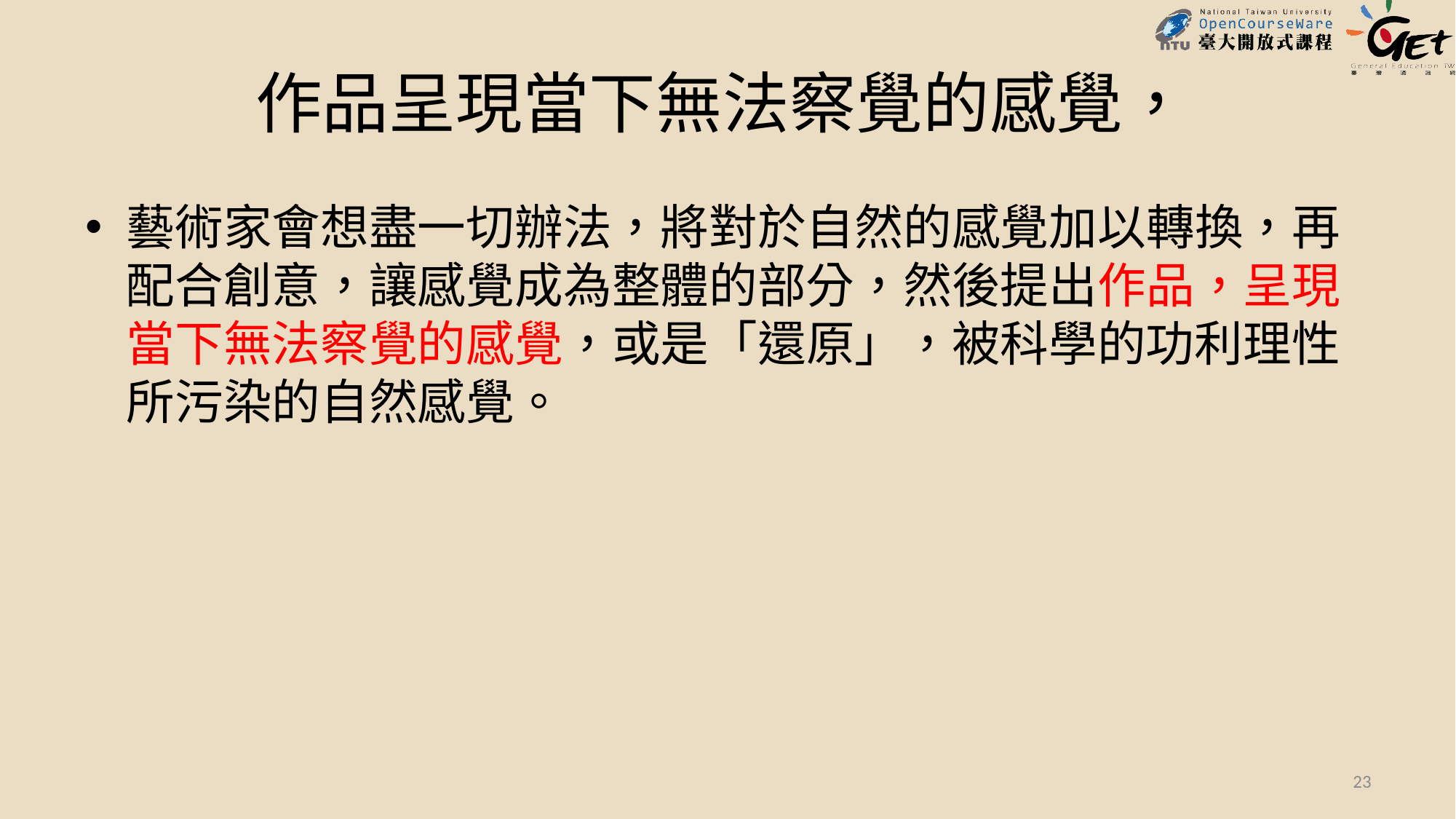

# 作品呈現當下無法察覺的感覺，
藝術家會想盡一切辦法，將對於自然的感覺加以轉換，再配合創意，讓感覺成為整體的部分，然後提出作品，呈現當下無法察覺的感覺，或是「還原」，被科學的功利理性所污染的自然感覺。
23